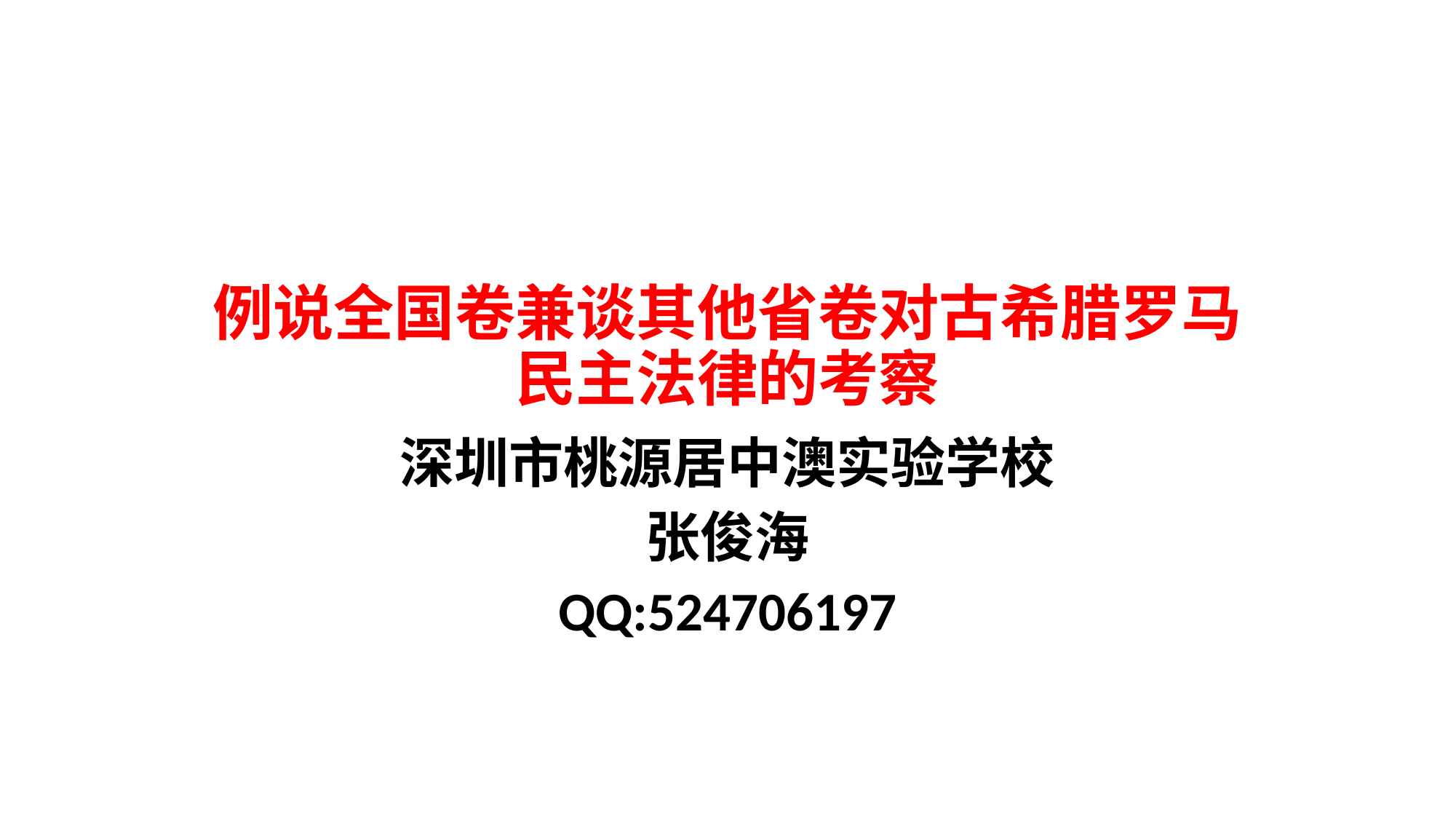

# 例说全国卷兼谈其他省卷对古希腊罗马民主法律的考察
深圳市桃源居中澳实验学校
张俊海
QQ:524706197